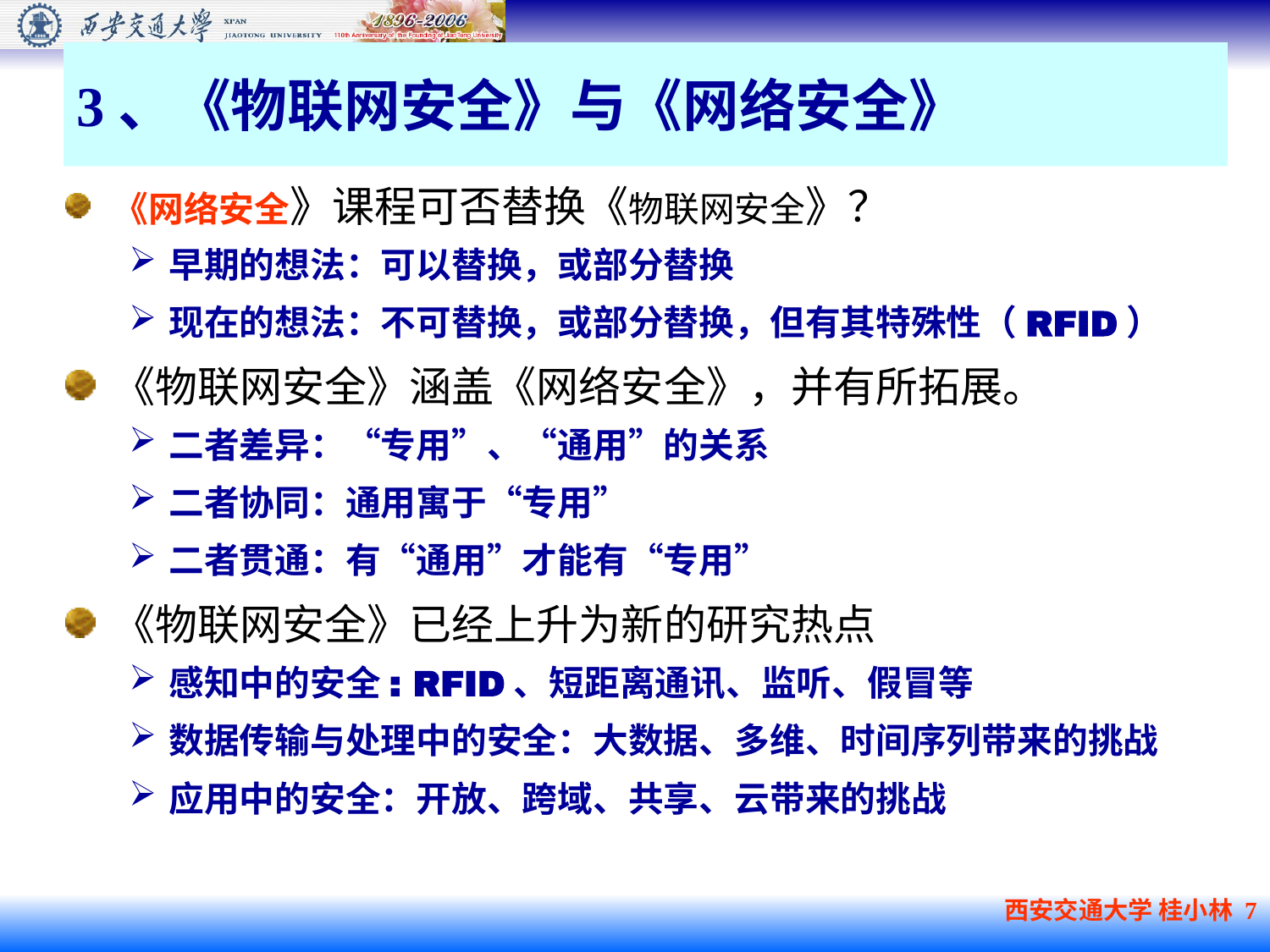

# 3、《物联网安全》与《网络安全》
《网络安全》课程可否替换《物联网安全》？
早期的想法：可以替换，或部分替换
现在的想法：不可替换，或部分替换，但有其特殊性（RFID）
《物联网安全》涵盖《网络安全》，并有所拓展。
二者差异：“专用”、“通用”的关系
二者协同：通用寓于“专用”
二者贯通：有“通用”才能有“专用”
《物联网安全》已经上升为新的研究热点
感知中的安全: RFID、短距离通讯、监听、假冒等
数据传输与处理中的安全：大数据、多维、时间序列带来的挑战
应用中的安全：开放、跨域、共享、云带来的挑战
西安交通大学 桂小林 7